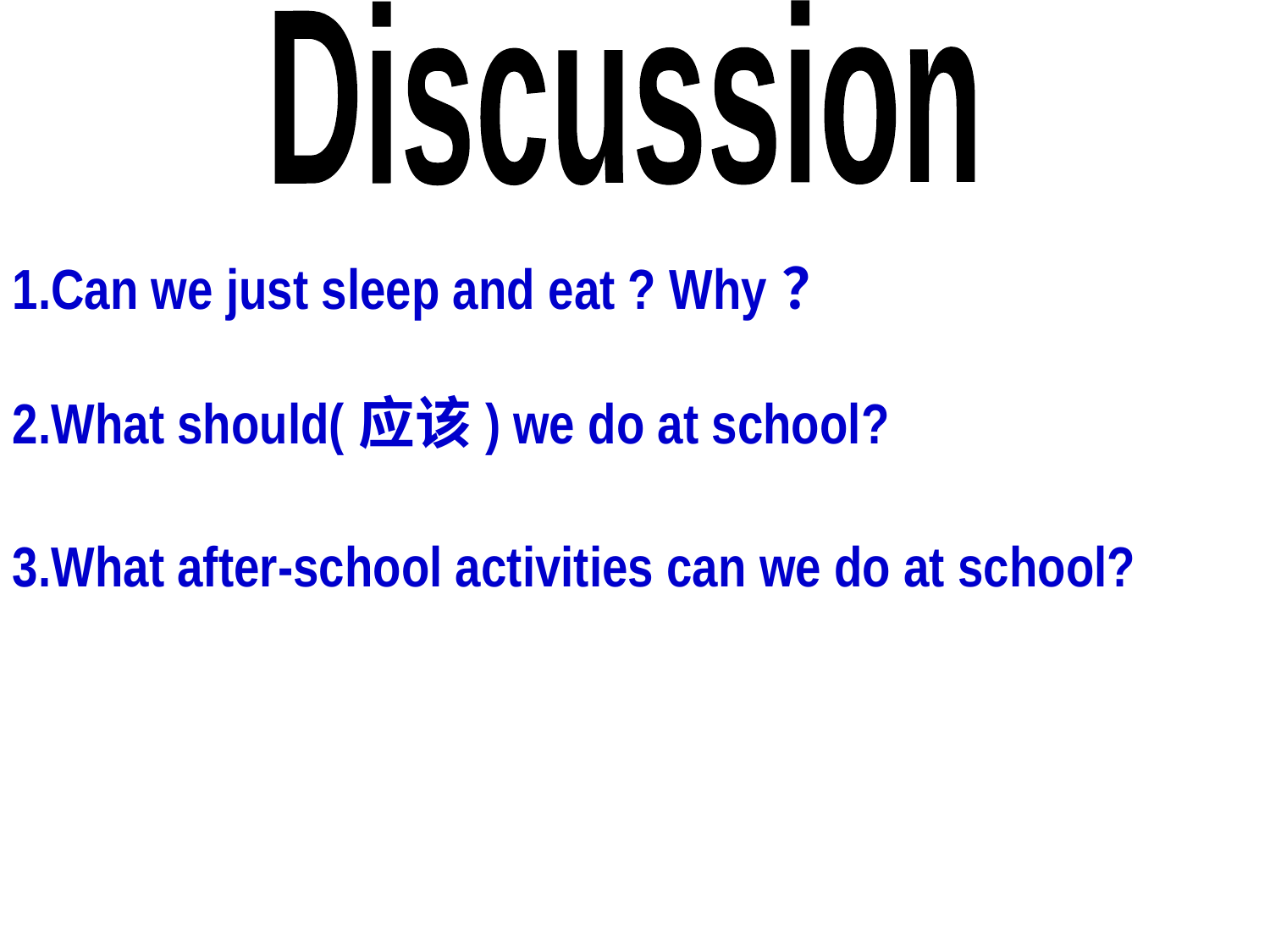

Discussion
1.Can we just sleep and eat ? Why？

2.What should(应该) we do at school?

3.What after-school activities can we do at school?